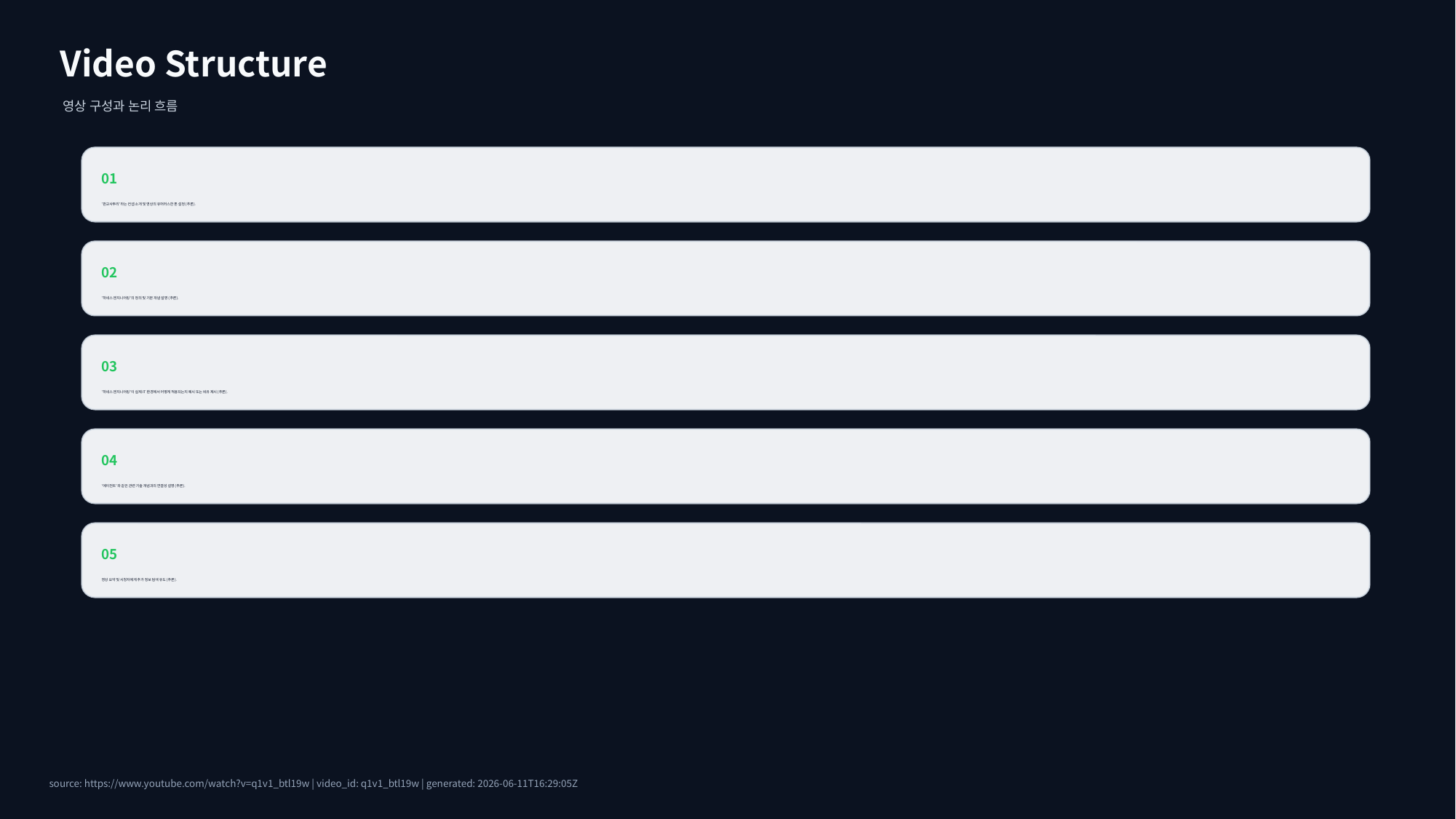

Video Structure
영상 구성과 논리 흐름

01
'판교사투리'라는 컨셉 소개 및 영상의 유머러스한 톤 설정 (추론).

02
'하네스 엔지니어링'의 정의 및 기본 개념 설명 (추론).

03
'하네스 엔지니어링'이 실제 IT 환경에서 어떻게 적용되는지 예시 또는 비유 제시 (추론).

04
'에이전트'와 같은 관련 기술 개념과의 연결성 설명 (추론).

05
영상 요약 및 시청자에게 추가 정보 탐색 유도 (추론).
source: https://www.youtube.com/watch?v=q1v1_btl19w | video_id: q1v1_btl19w | generated: 2026-06-11T16:29:05Z